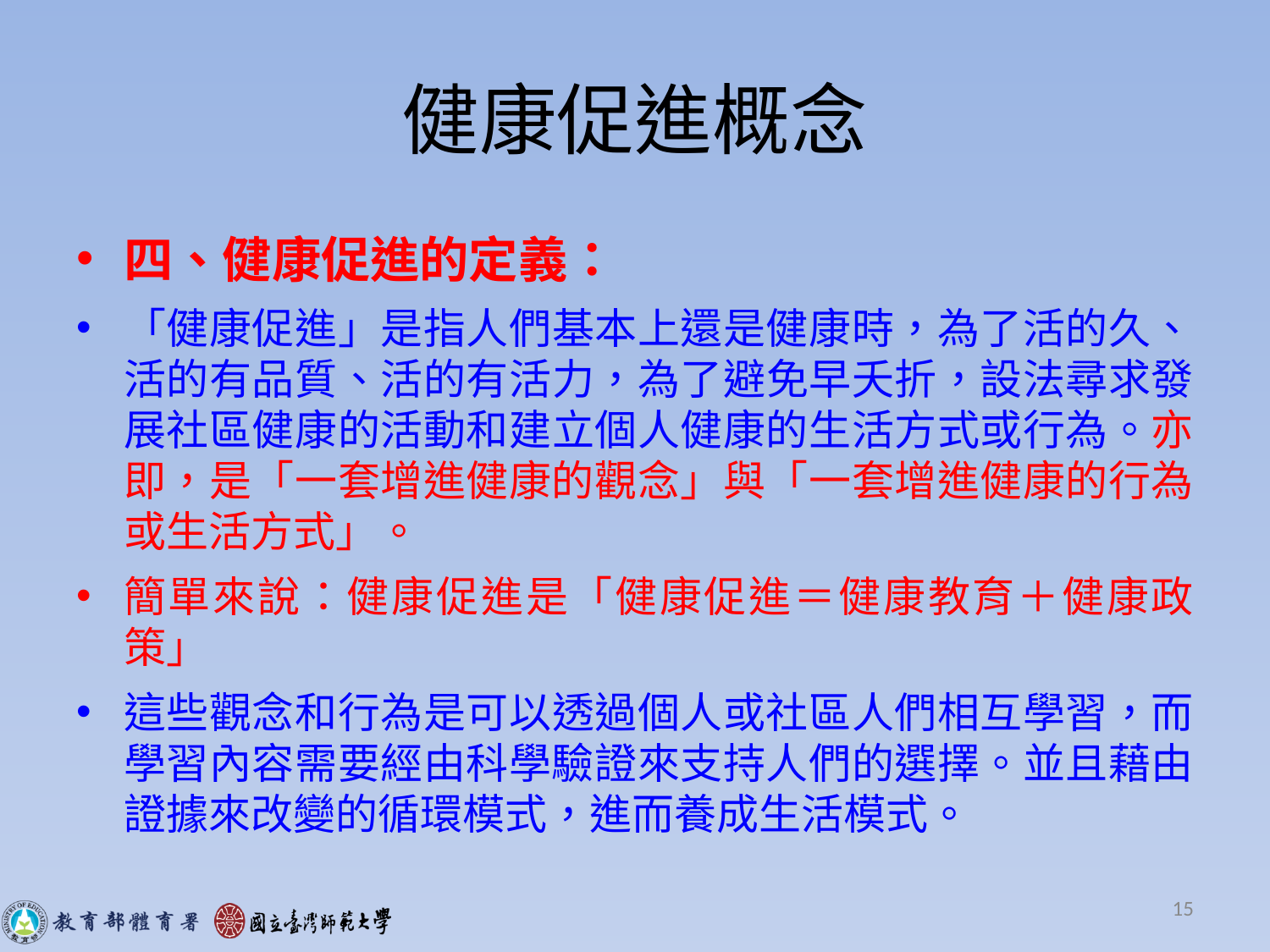

# 健康促進概念
四、健康促進的定義：
「健康促進」是指人們基本上還是健康時，為了活的久、活的有品質、活的有活力，為了避免早夭折，設法尋求發展社區健康的活動和建立個人健康的生活方式或行為。亦即，是「一套增進健康的觀念」與「一套增進健康的行為或生活方式」。
簡單來說：健康促進是「健康促進＝健康教育＋健康政策」
這些觀念和行為是可以透過個人或社區人們相互學習，而學習內容需要經由科學驗證來支持人們的選擇。並且藉由證據來改變的循環模式，進而養成生活模式。
15